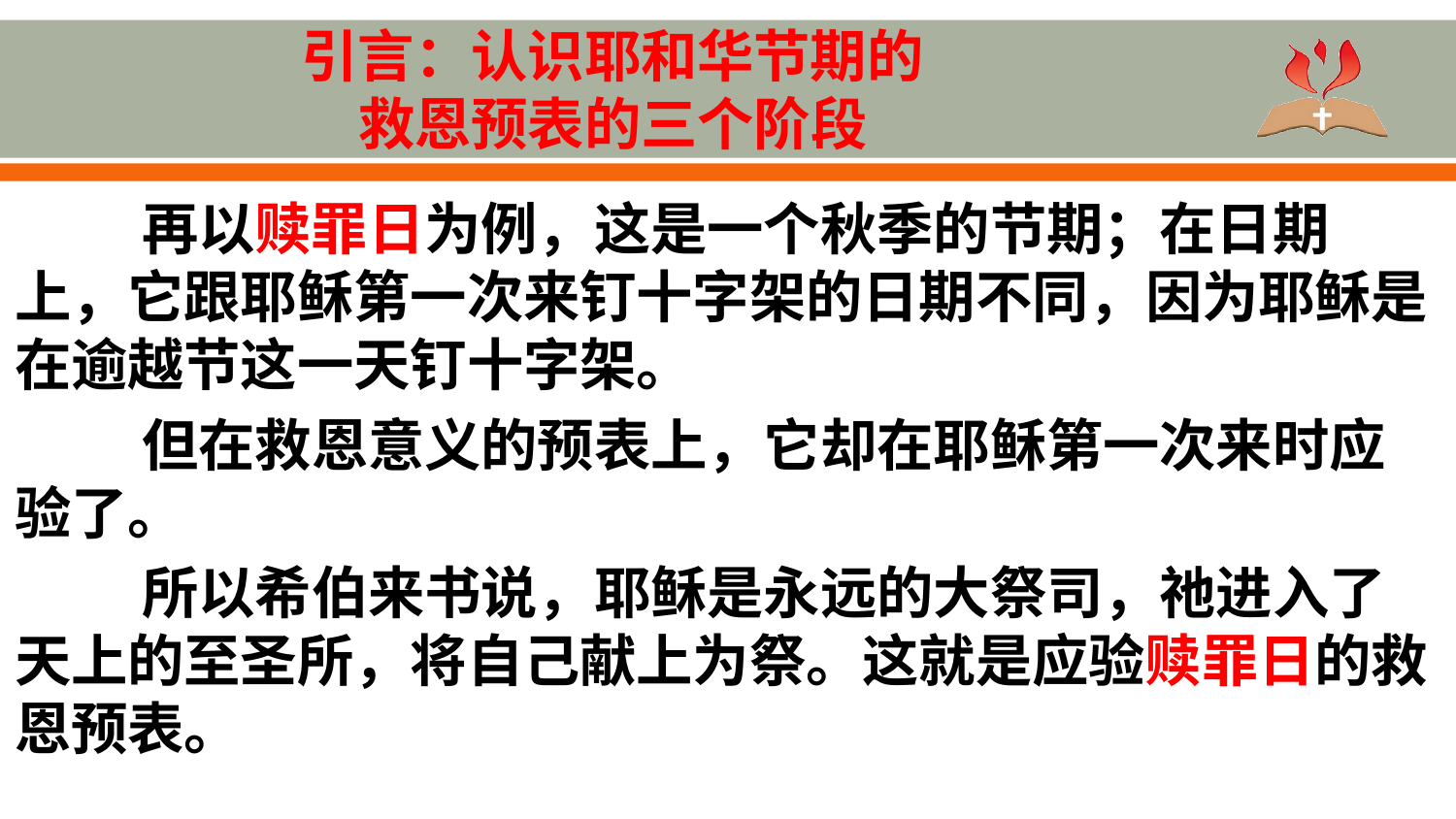

# 引言：认识耶和华节期的 救恩预表的三个阶段
再以赎罪日为例，这是一个秋季的节期；在日期上，它跟耶稣第一次来钉十字架的日期不同，因为耶稣是在逾越节这一天钉十字架。
但在救恩意义的预表上，它却在耶稣第一次来时应验了。
所以希伯来书说，耶稣是永远的大祭司，祂进入了天上的至圣所，将自己献上为祭。这就是应验赎罪日的救恩预表。